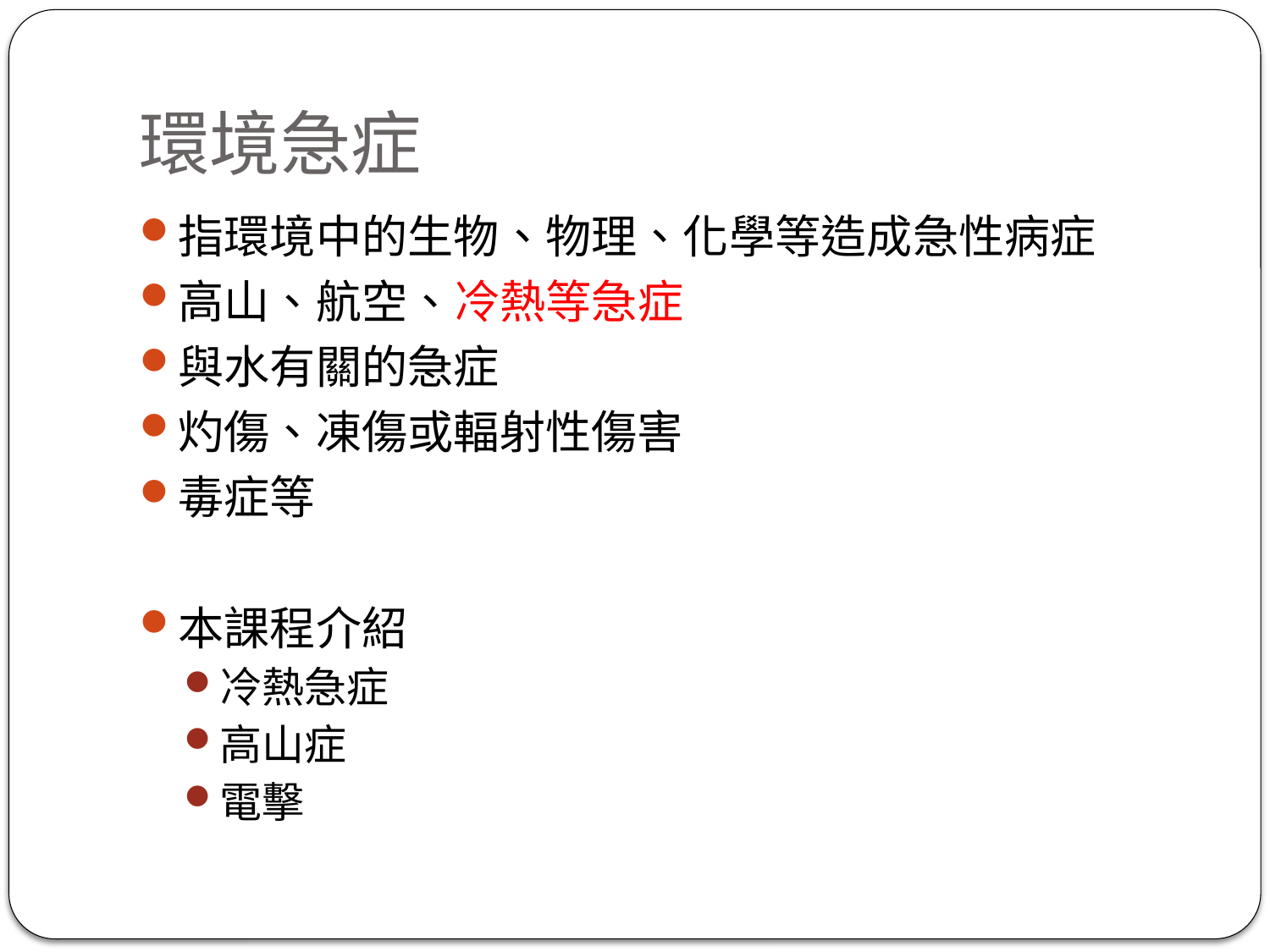

# 環境急症
指環境中的生物、物理、化學等造成急性病症
高山、航空、冷熱等急症
與水有關的急症
灼傷、凍傷或輻射性傷害
毒症等

本課程介紹
冷熱急症
高山症
電擊